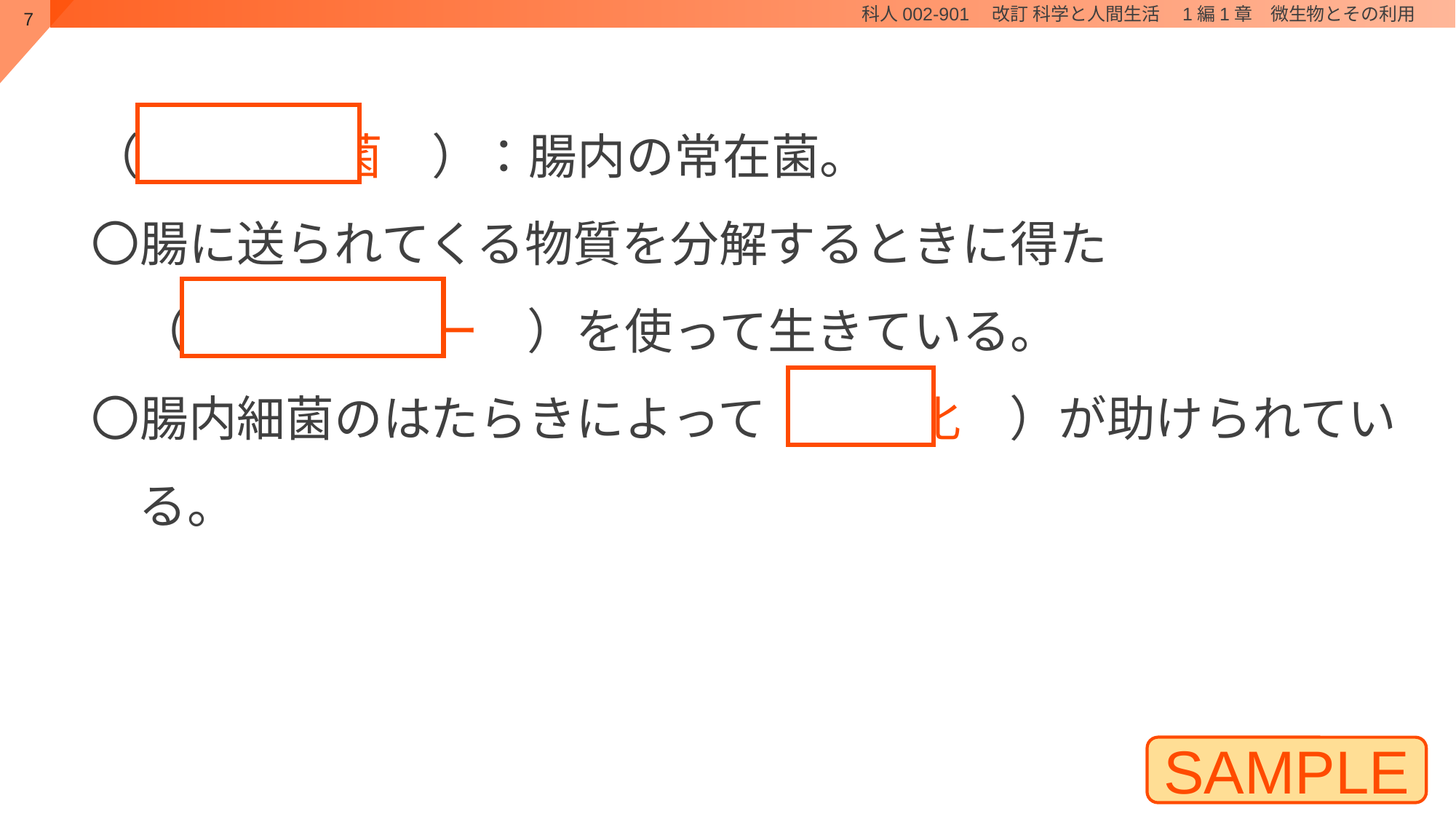

（　腸内細菌　）：腸内の常在菌。
〇腸に送られてくる物質を分解するときに得た
（　エネルギー　）を使って生きている。
〇腸内細菌のはたらきによって（　消化　）が助けられている。